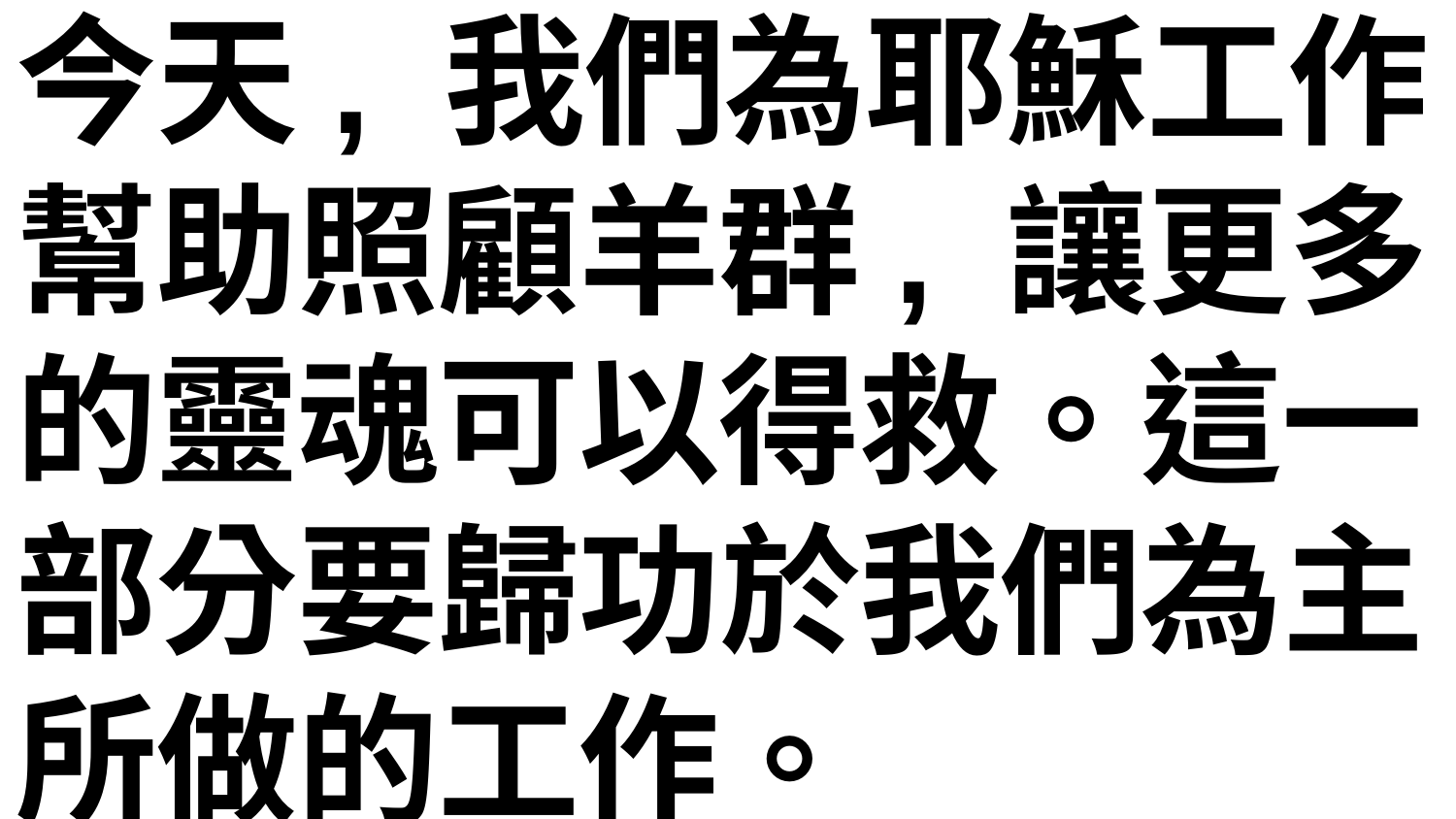

今天, 我們為耶穌工作,幫助照顧羊群, 讓更多的靈魂可以得救。這一部分要歸功於我們為主所做的工作。